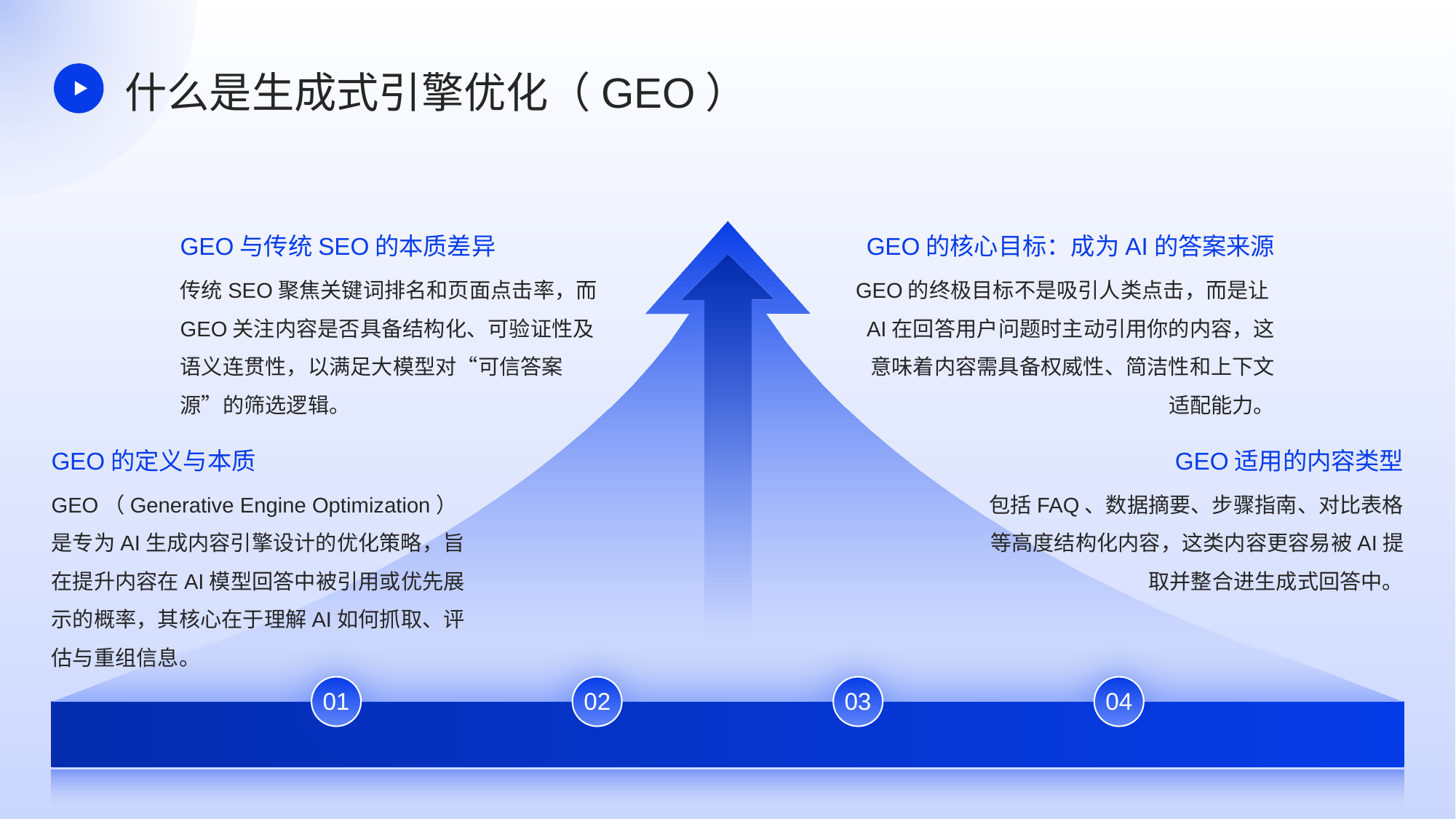

什么是生成式引擎优化（GEO）

GEO与传统SEO的本质差异
GEO的核心目标：成为AI的答案来源

传统SEO聚焦关键词排名和页面点击率，而GEO关注内容是否具备结构化、可验证性及语义连贯性，以满足大模型对“可信答案源”的筛选逻辑。
GEO的终极目标不是吸引人类点击，而是让AI在回答用户问题时主动引用你的内容，这意味着内容需具备权威性、简洁性和上下文适配能力。
GEO的定义与本质
GEO适用的内容类型
GEO（Generative Engine Optimization）是专为AI生成内容引擎设计的优化策略，旨在提升内容在AI模型回答中被引用或优先展示的概率，其核心在于理解AI如何抓取、评估与重组信息。
包括FAQ、数据摘要、步骤指南、对比表格等高度结构化内容，这类内容更容易被AI提取并整合进生成式回答中。

01
02
03
04